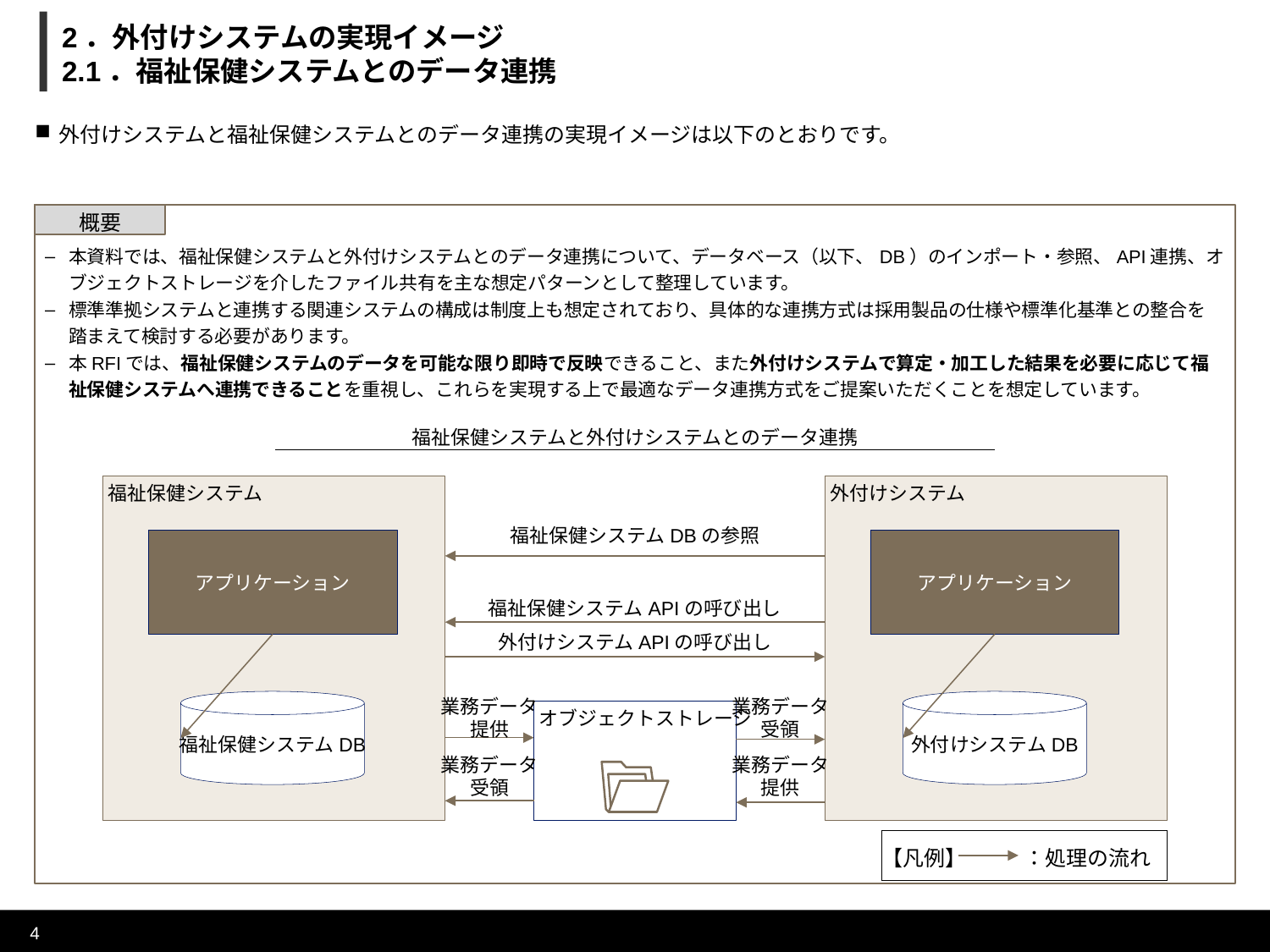

# 2．外付けシステムの実現イメージ 2.1．福祉保健システムとのデータ連携
外付けシステムと福祉保健システムとのデータ連携の実現イメージは以下のとおりです。

概要
本資料では、福祉保健システムと外付けシステムとのデータ連携について、データベース（以下、DB）のインポート・参照、API連携、オブジェクトストレージを介したファイル共有を主な想定パターンとして整理しています。
標準準拠システムと連携する関連システムの構成は制度上も想定されており、具体的な連携方式は採用製品の仕様や標準化基準との整合を踏まえて検討する必要があります。
本RFIでは、福祉保健システムのデータを可能な限り即時で反映できること、また外付けシステムで算定・加工した結果を必要に応じて福祉保健システムへ連携できることを重視し、これらを実現する上で最適なデータ連携方式をご提案いただくことを想定しています。
福祉保健システムと外付けシステムとのデータ連携
福祉保健システム
外付けシステム
福祉保健システムDBの参照
アプリケーション
アプリケーション
福祉保健システムAPIの呼び出し
外付けシステムAPIの呼び出し
外付けシステムDB
福祉保健システムDB
業務データ
提供
業務データ
受領
オブジェクトストレージ

業務データ
受領
業務データ
提供
：処理の流れ
【凡例】